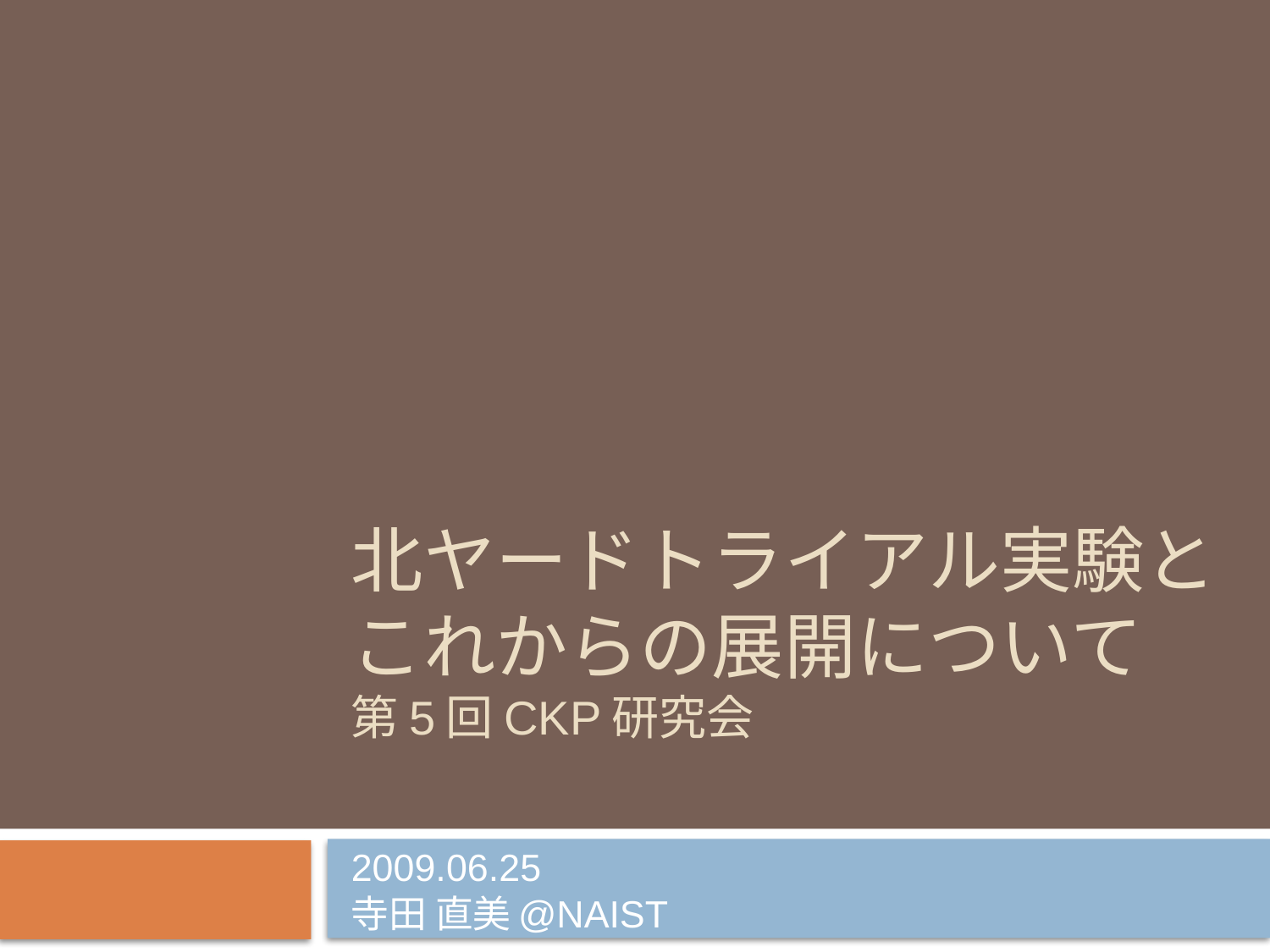

# 北ヤードトライアル実験と これからの展開について 第5回CKP研究会
2009.06.25
寺田 直美@NAIST